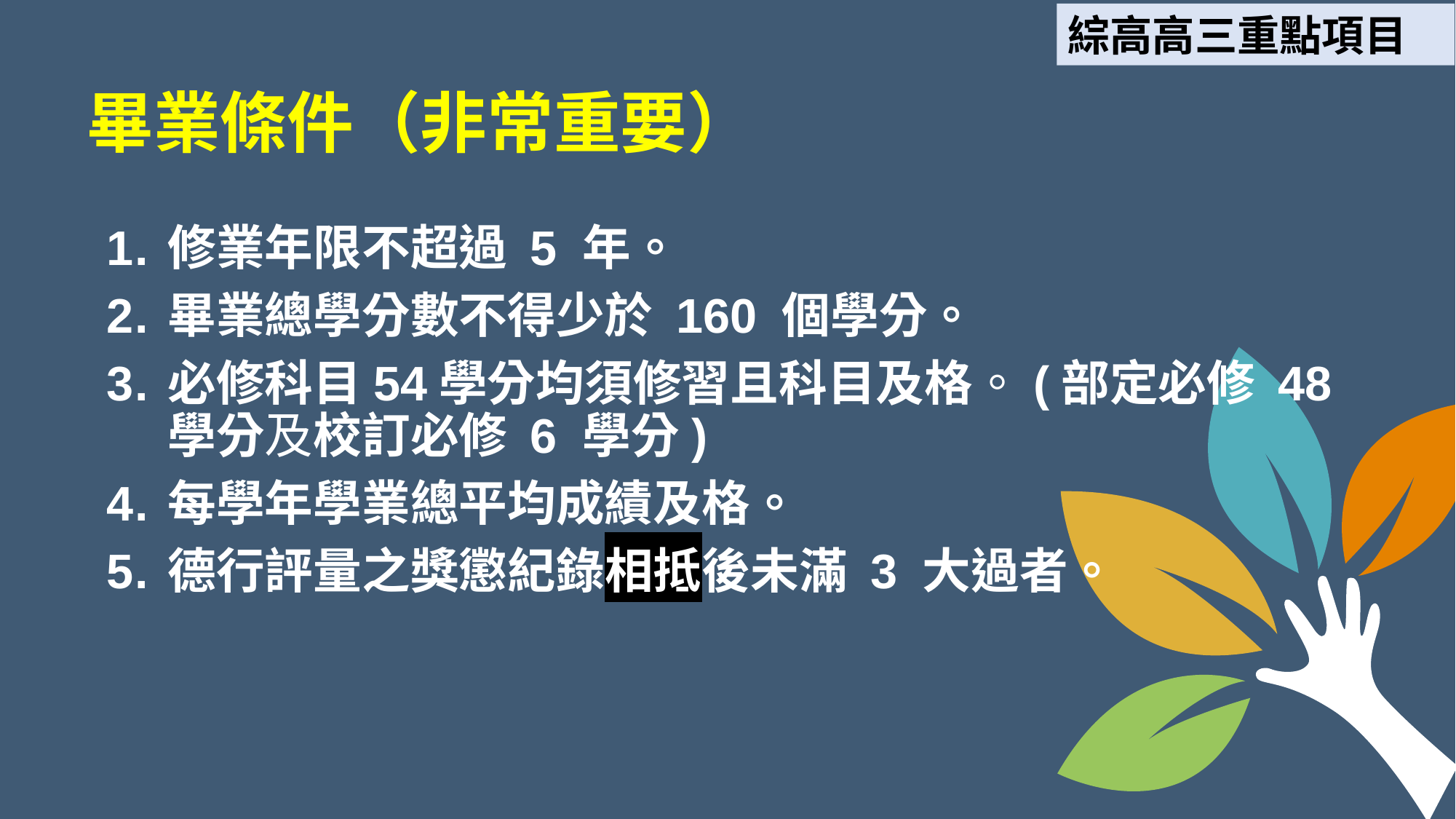

綜高高三重點項目
畢業條件（非常重要）
修業年限不超過 5 年。
畢業總學分數不得少於 160 個學分。
必修科目54學分均須修習且科目及格。(部定必修 48 學分及校訂必修 6 學分)
每學年學業總平均成績及格。
德行評量之獎懲紀錄相抵後未滿 3 大過者。